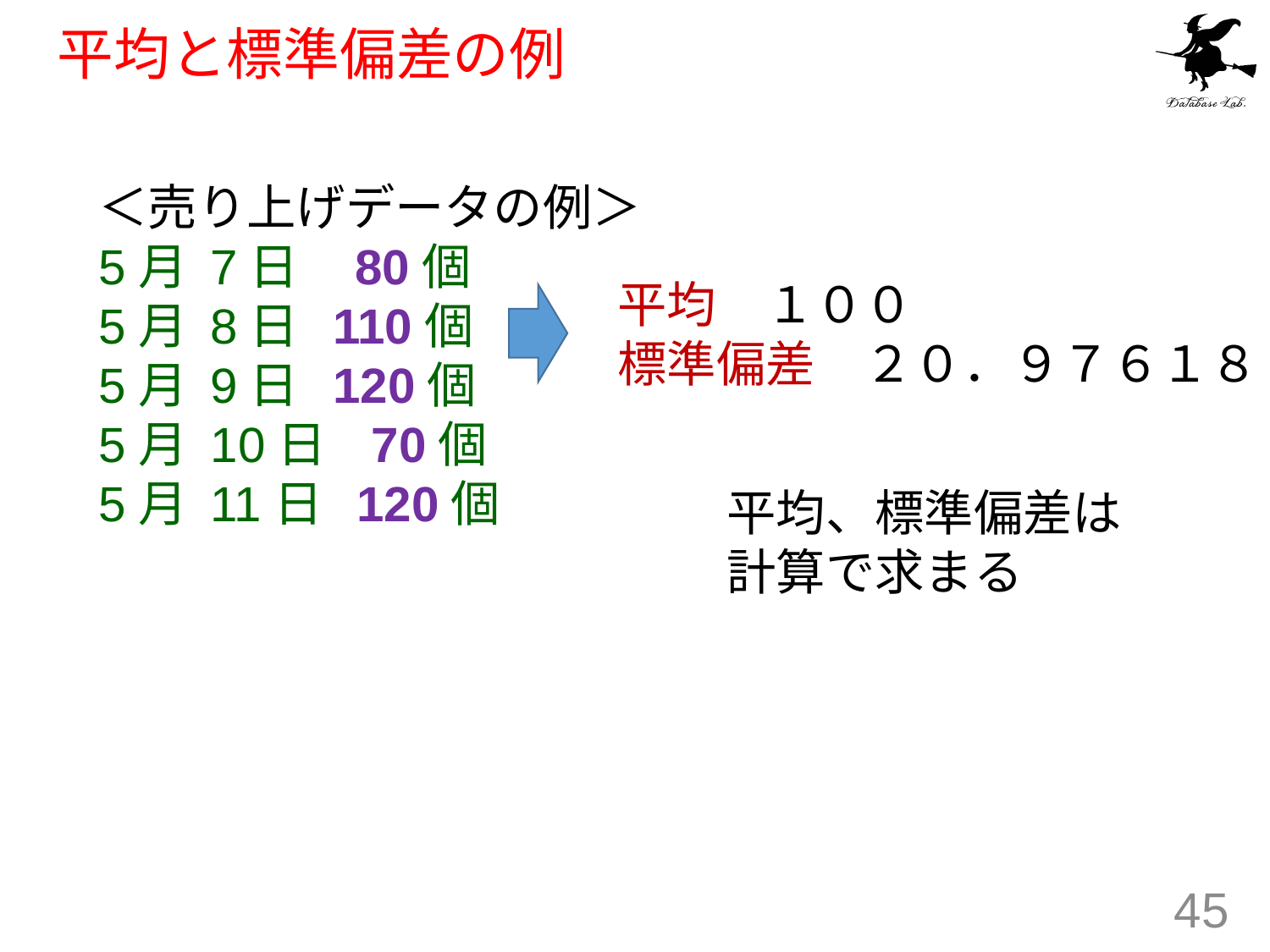

# 平均と標準偏差の例

＜売り上げデータの例＞
5月 7日    80個
5月 8日  110個
5月 9日  120個
5月 10日   70個
5月 11日  120個
平均　１００
標準偏差　２０．９７６１８

平均、標準偏差は
計算で求まる
45